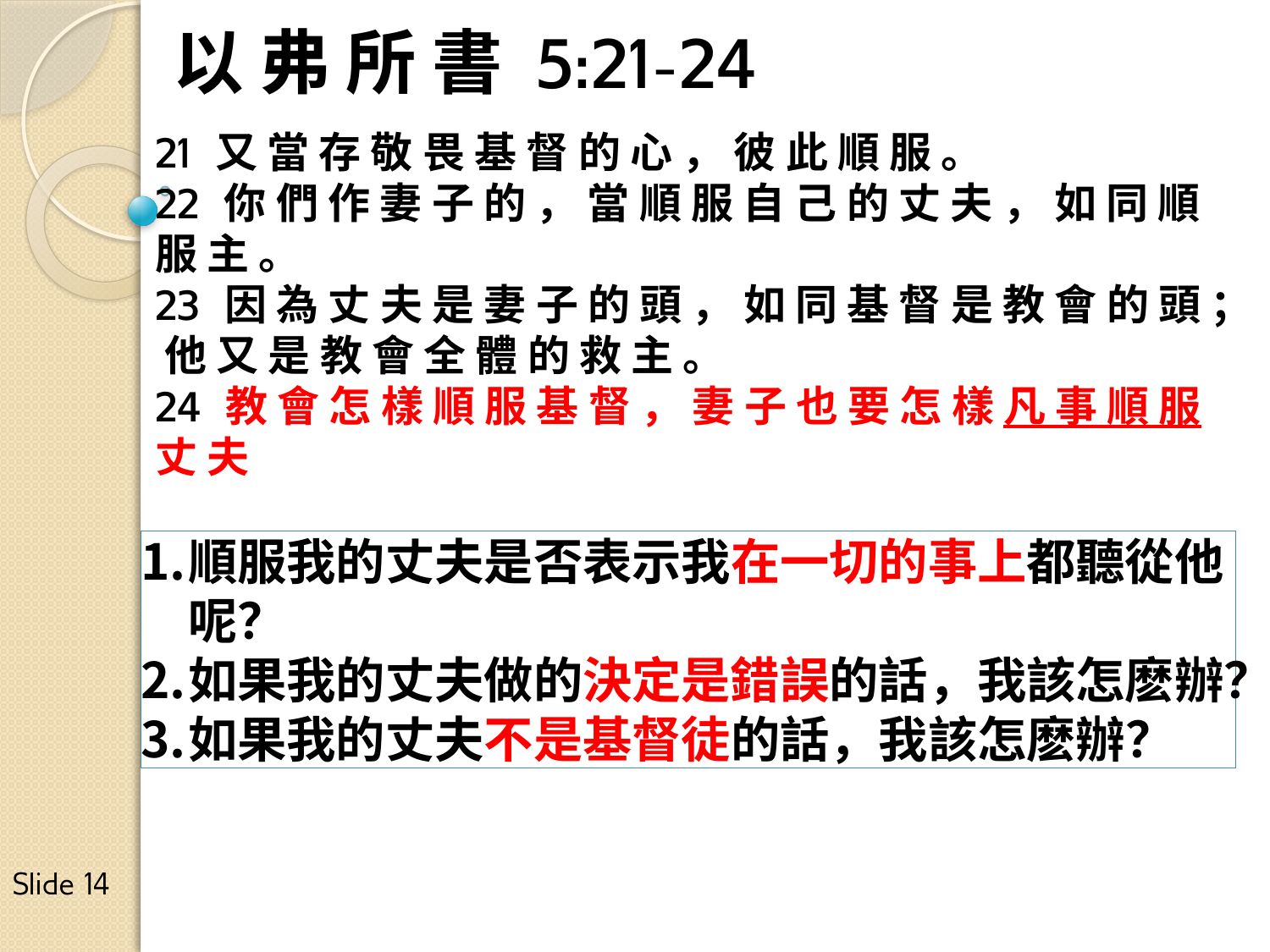

以 弗 所 書 5:21-24
21 又 當 存 敬 畏 基 督 的 心 ， 彼 此 順 服 。
22 你 們 作 妻 子 的 ， 當 順 服 自 己 的 丈 夫 ， 如 同 順 服 主 。
23 因 為 丈 夫 是 妻 子 的 頭 ， 如 同 基 督 是 教 會 的 頭 ； 他 又 是 教 會 全 體 的 救 主 。
24 教 會 怎 樣 順 服 基 督 ， 妻 子 也 要 怎 樣 凡 事 順 服 丈 夫
順服我的丈夫是否表示我在一切的事上都聽從他呢？
如果我的丈夫做的決定是錯誤的話，我該怎麽辦？
如果我的丈夫不是基督徒的話，我該怎麽辦？
Slide 14